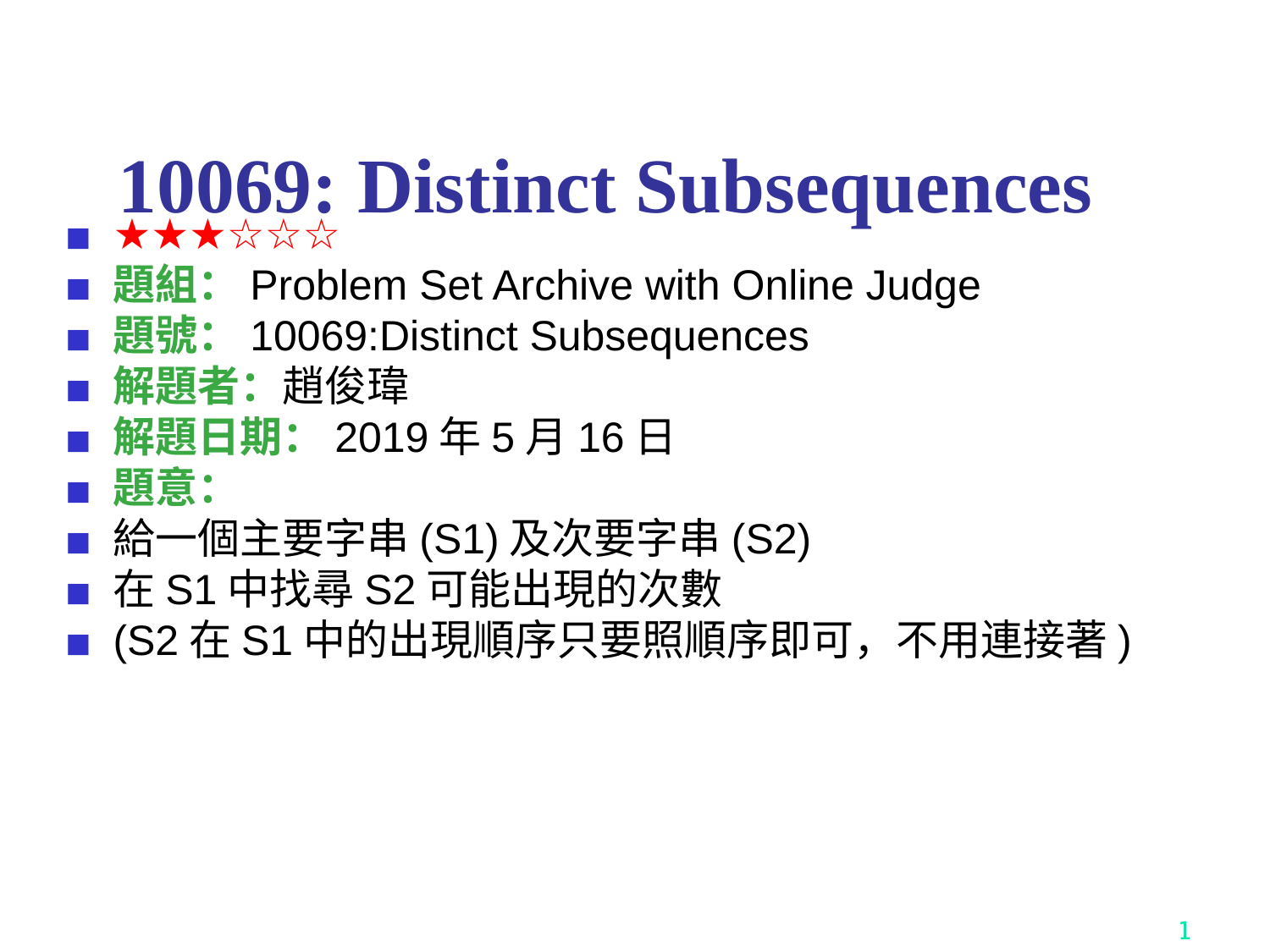

10069: Distinct Subsequences
★★★☆☆☆
題組：Problem Set Archive with Online Judge
題號：10069:Distinct Subsequences
解題者：趙俊瑋
解題日期：2019年5月16日
題意：
給一個主要字串(S1)及次要字串(S2)
在S1中找尋S2可能出現的次數
(S2在S1中的出現順序只要照順序即可，不用連接著)
1